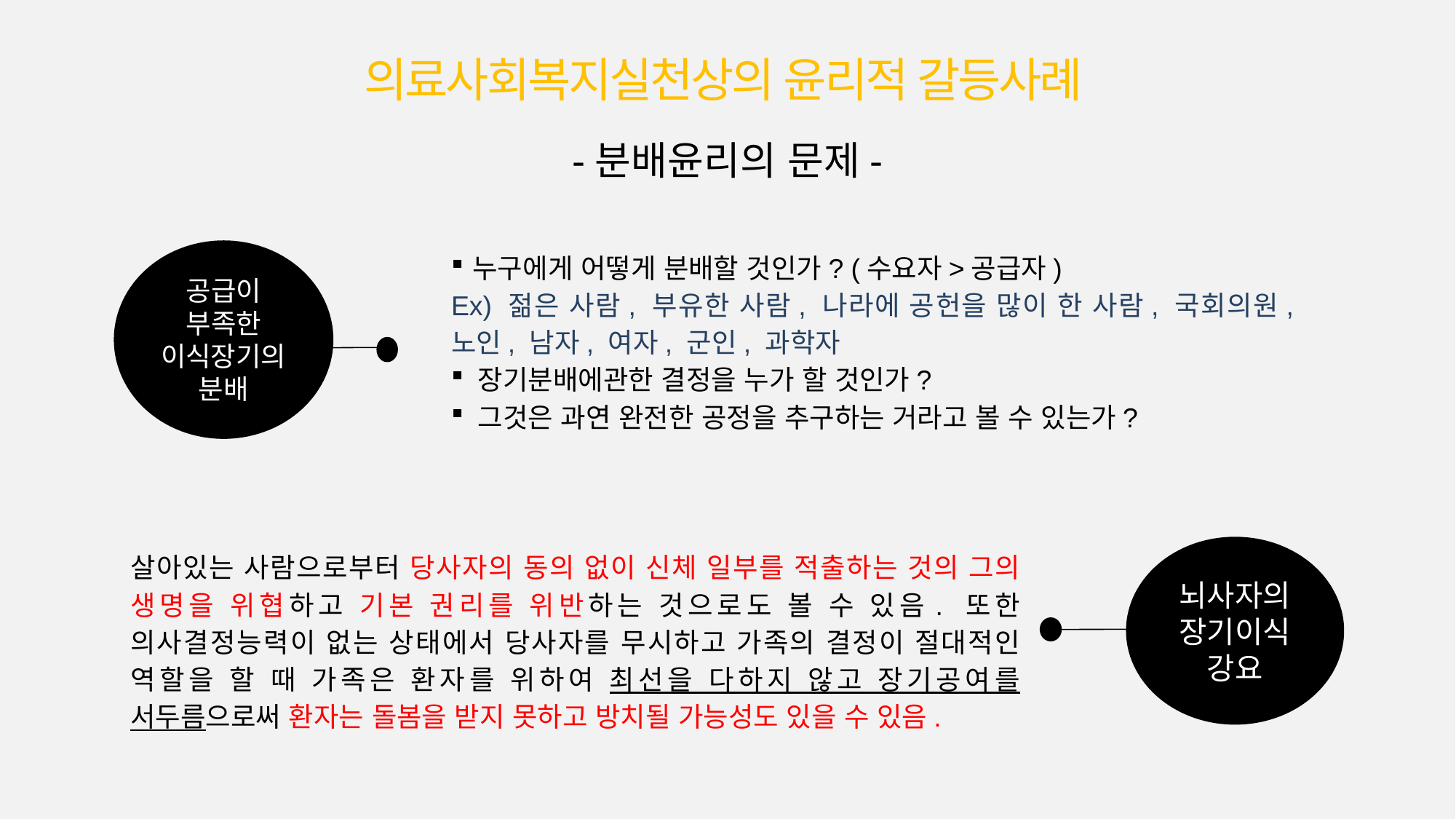

의료사회복지실천상의 윤리적 갈등사례
-분배윤리의 문제-
공급이 부족한 이식장기의 분배

누구에게 어떻게 분배할 것인가? (수요자>공급자)
Ex) 젊은 사람, 부유한 사람, 나라에 공헌을 많이 한 사람, 국회의원, 노인, 남자, 여자, 군인, 과학자
 장기분배에관한 결정을 누가 할 것인가?
 그것은 과연 완전한 공정을 추구하는 거라고 볼 수 있는가?
뇌사자의 장기이식 강요

살아있는 사람으로부터 당사자의 동의 없이 신체 일부를 적출하는 것의 그의 생명을 위협하고 기본 권리를 위반하는 것으로도 볼 수 있음. 또한 의사결정능력이 없는 상태에서 당사자를 무시하고 가족의 결정이 절대적인 역할을 할 때 가족은 환자를 위하여 최선을 다하지 않고 장기공여를 서두름으로써 환자는 돌봄을 받지 못하고 방치될 가능성도 있을 수 있음.